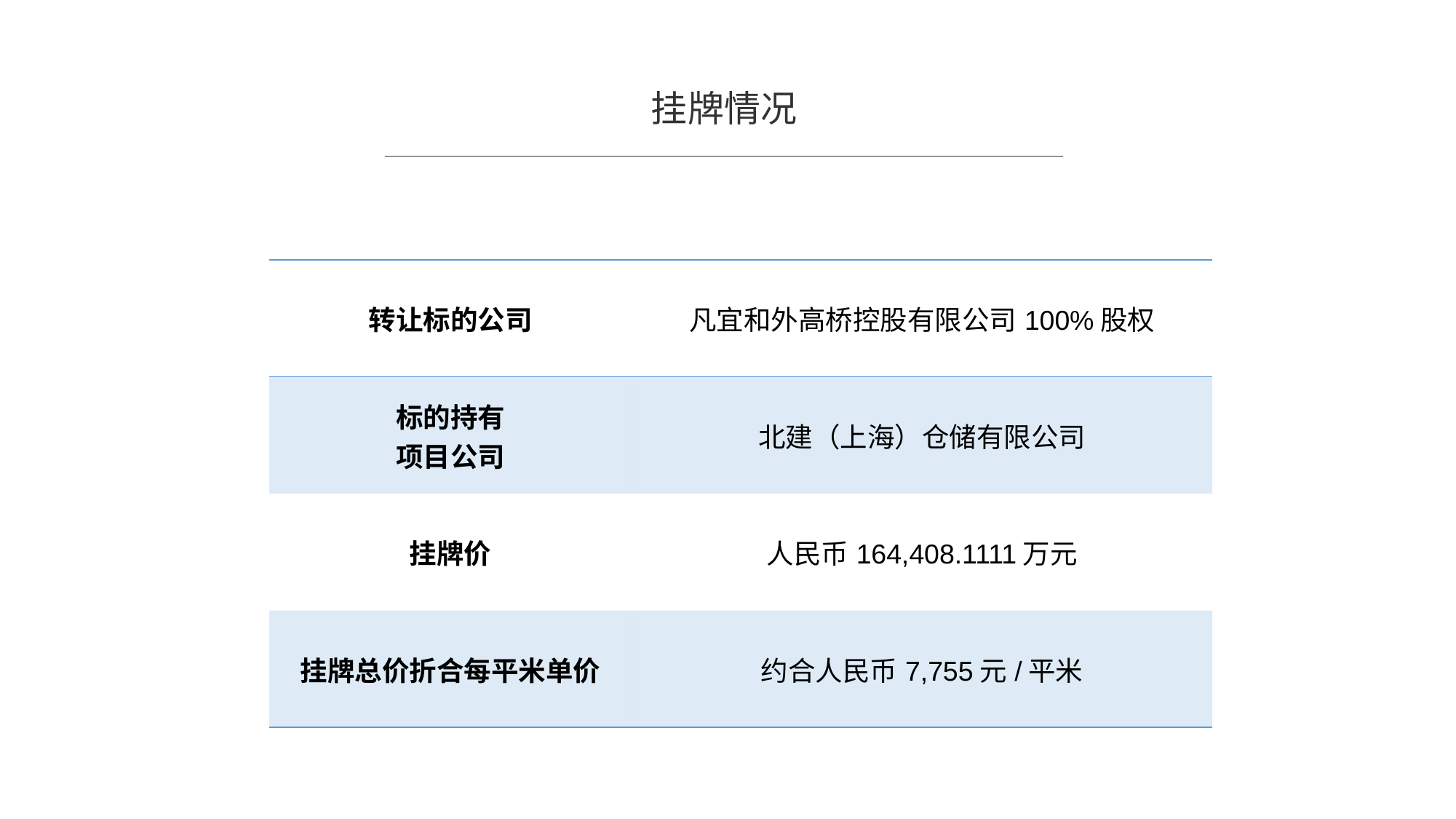

挂牌情况
| 转让标的公司 | 凡宜和外高桥控股有限公司100%股权 |
| --- | --- |
| 标的持有 项目公司 | 北建（上海）仓储有限公司 |
| 挂牌价 | 人民币164,408.1111万元 |
| 挂牌总价折合每平米单价 | 约合人民币7,755元/平米 |